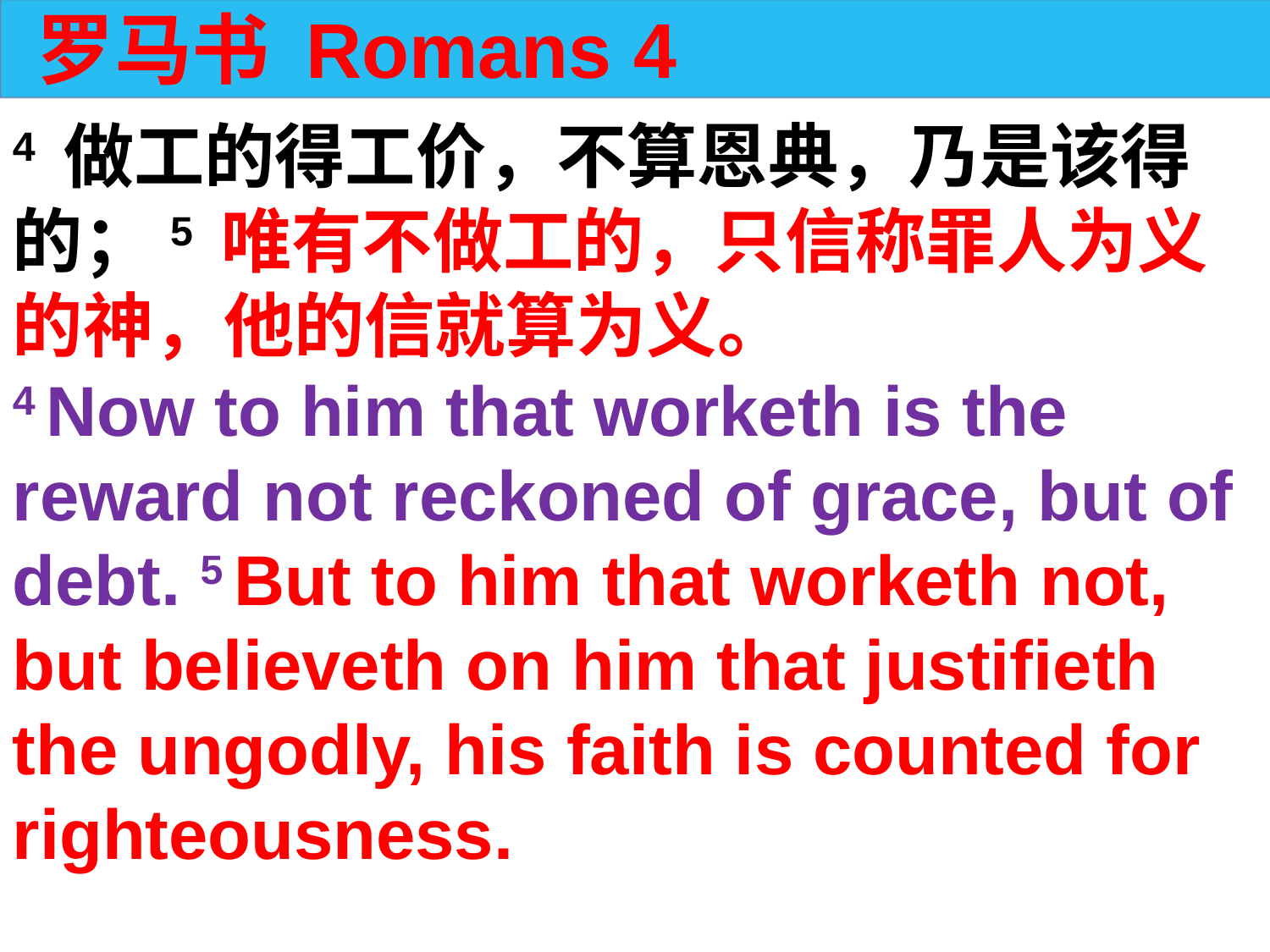

罗马书 Romans 4
4 做工的得工价，不算恩典，乃是该得的；5 唯有不做工的，只信称罪人为义的神，他的信就算为义。
4 Now to him that worketh is the reward not reckoned of grace, but of debt. 5 But to him that worketh not, but believeth on him that justifieth the ungodly, his faith is counted for righteousness.